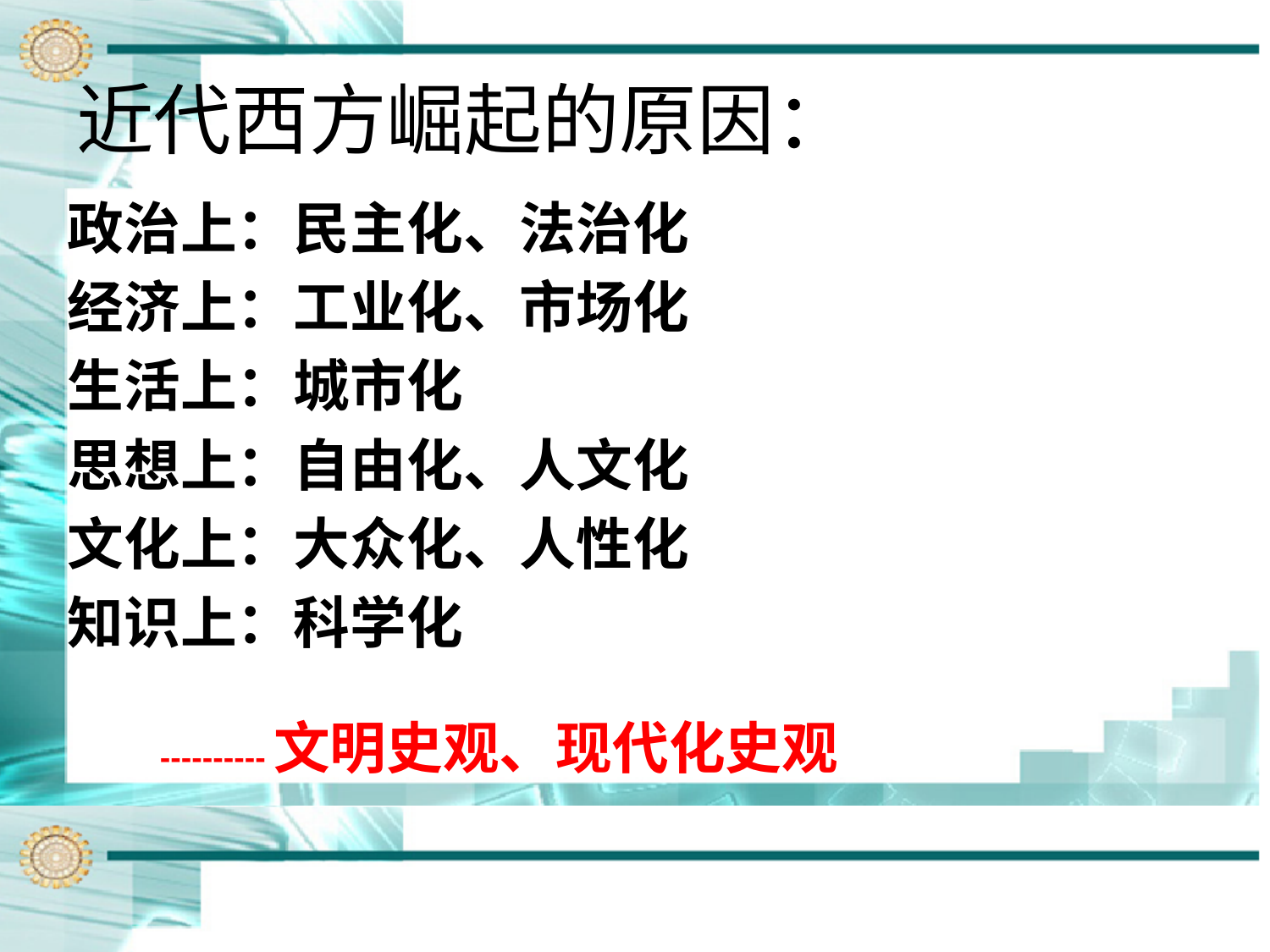

# 近代西方崛起的原因：
政治上：民主化、法治化
经济上：工业化、市场化
生活上：城市化
思想上：自由化、人文化
文化上：大众化、人性化
知识上：科学化
 ----------文明史观、现代化史观